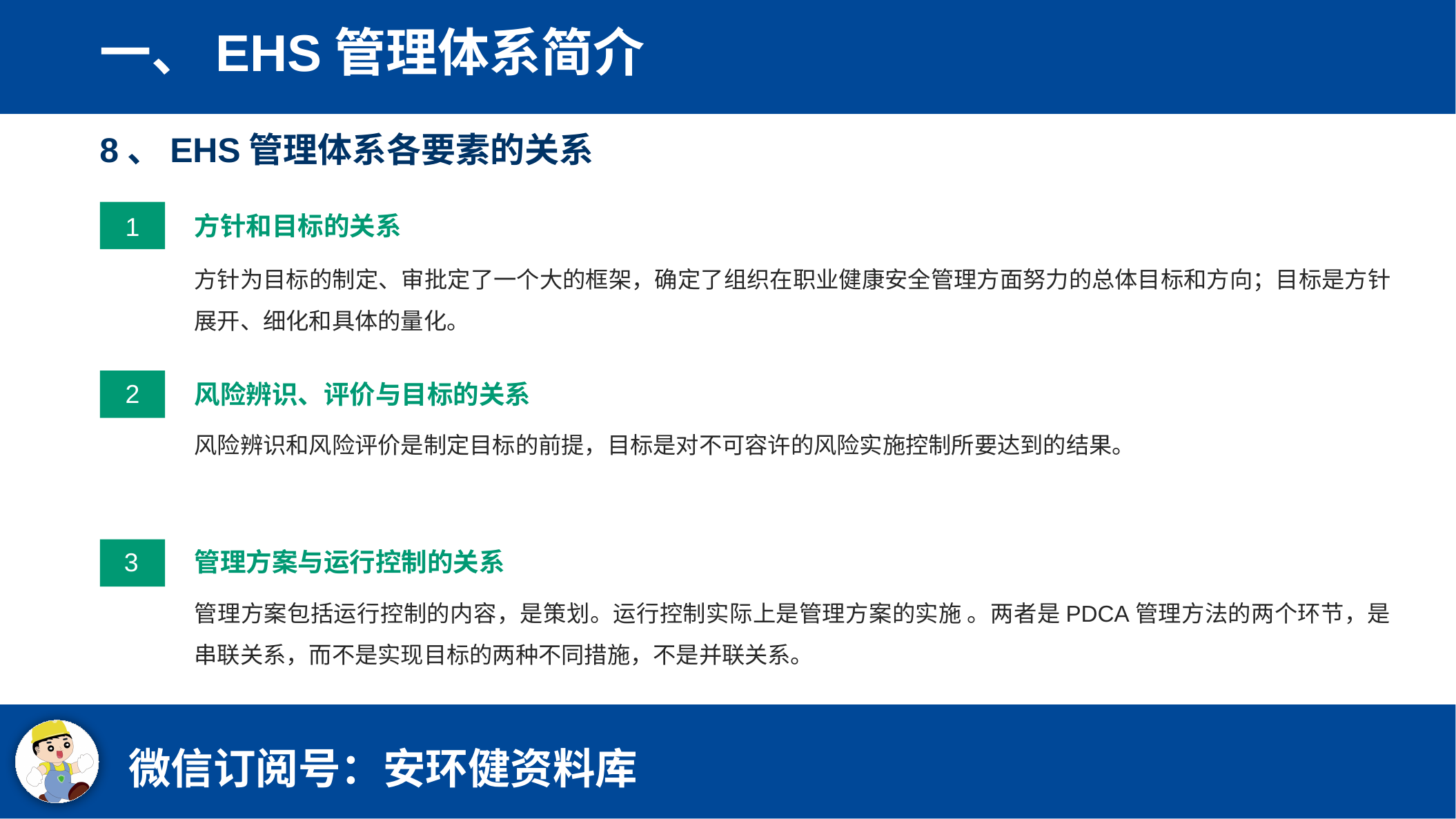

一、EHS管理体系简介
8、EHS管理体系各要素的关系

方针和目标的关系
1
方针为目标的制定、审批定了一个大的框架，确定了组织在职业健康安全管理方面努力的总体目标和方向；目标是方针展开、细化和具体的量化。

2
风险辨识、评价与目标的关系
风险辨识和风险评价是制定目标的前提，目标是对不可容许的风险实施控制所要达到的结果。

3
管理方案与运行控制的关系
管理方案包括运行控制的内容，是策划。运行控制实际上是管理方案的实施 。两者是PDCA管理方法的两个环节，是串联关系，而不是实现目标的两种不同措施，不是并联关系。